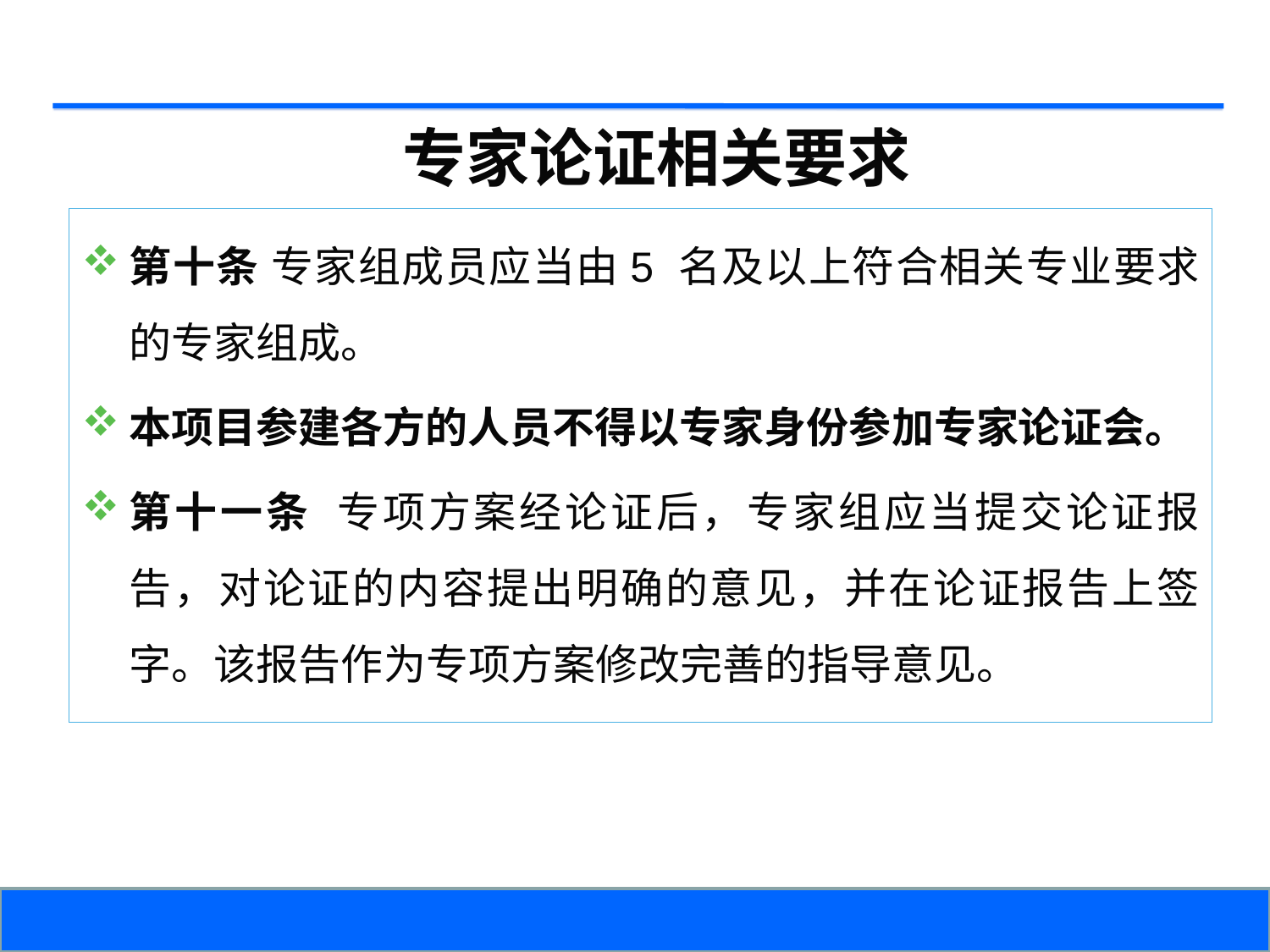

专家论证相关要求
第十条 专家组成员应当由5 名及以上符合相关专业要求的专家组成。
本项目参建各方的人员不得以专家身份参加专家论证会。
第十一条  专项方案经论证后，专家组应当提交论证报告，对论证的内容提出明确的意见，并在论证报告上签字。该报告作为专项方案修改完善的指导意见。